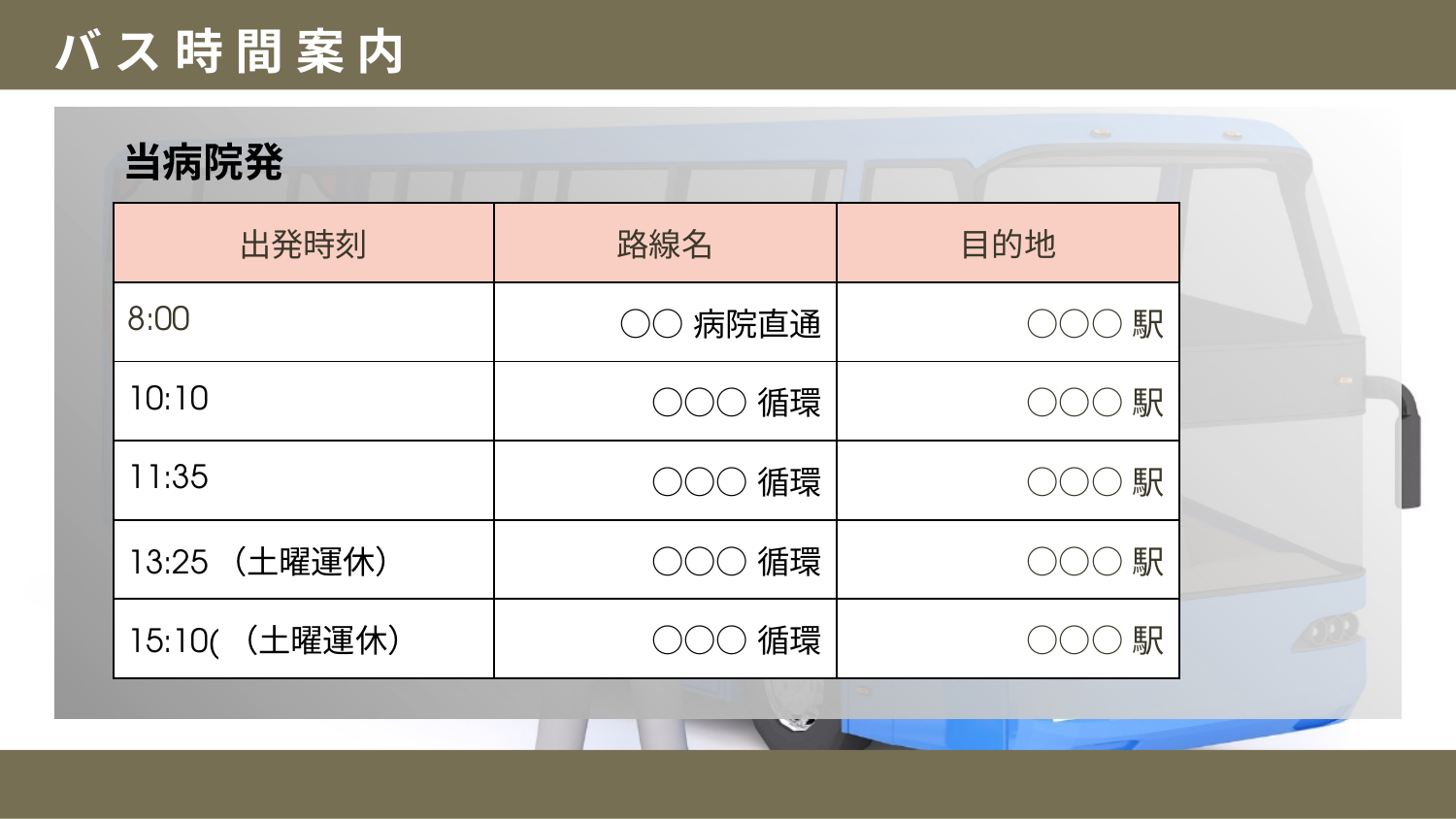

バス時間案内

当病院発
| 出発時刻 | 路線名 | 目的地 |
| --- | --- | --- |
| 8:00 | ○○病院直通 | ○○○駅 |
| 10:10 | ○○○循環 | ○○○駅 |
| 11:35 | ○○○循環 | ○○○駅 |
| 13:25（土曜運休） | ○○○循環 | ○○○駅 |
| 15:10(（土曜運休） | ○○○循環 | ○○○駅 |